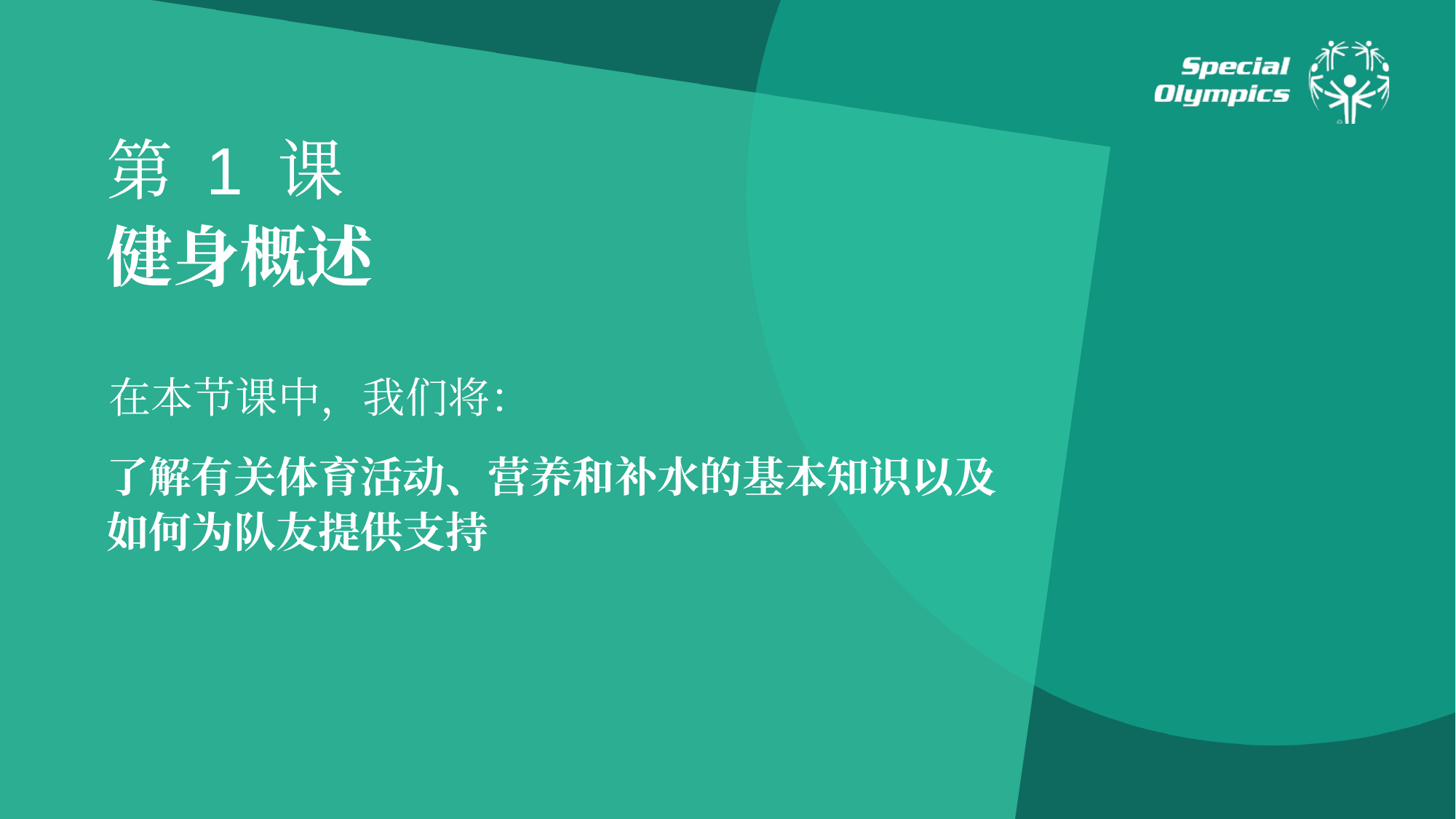

第 1 课
健身概述
在本节课中，我们将：
了解有关体育活动、营养和补水的基本知识以及如何为队友提供支持